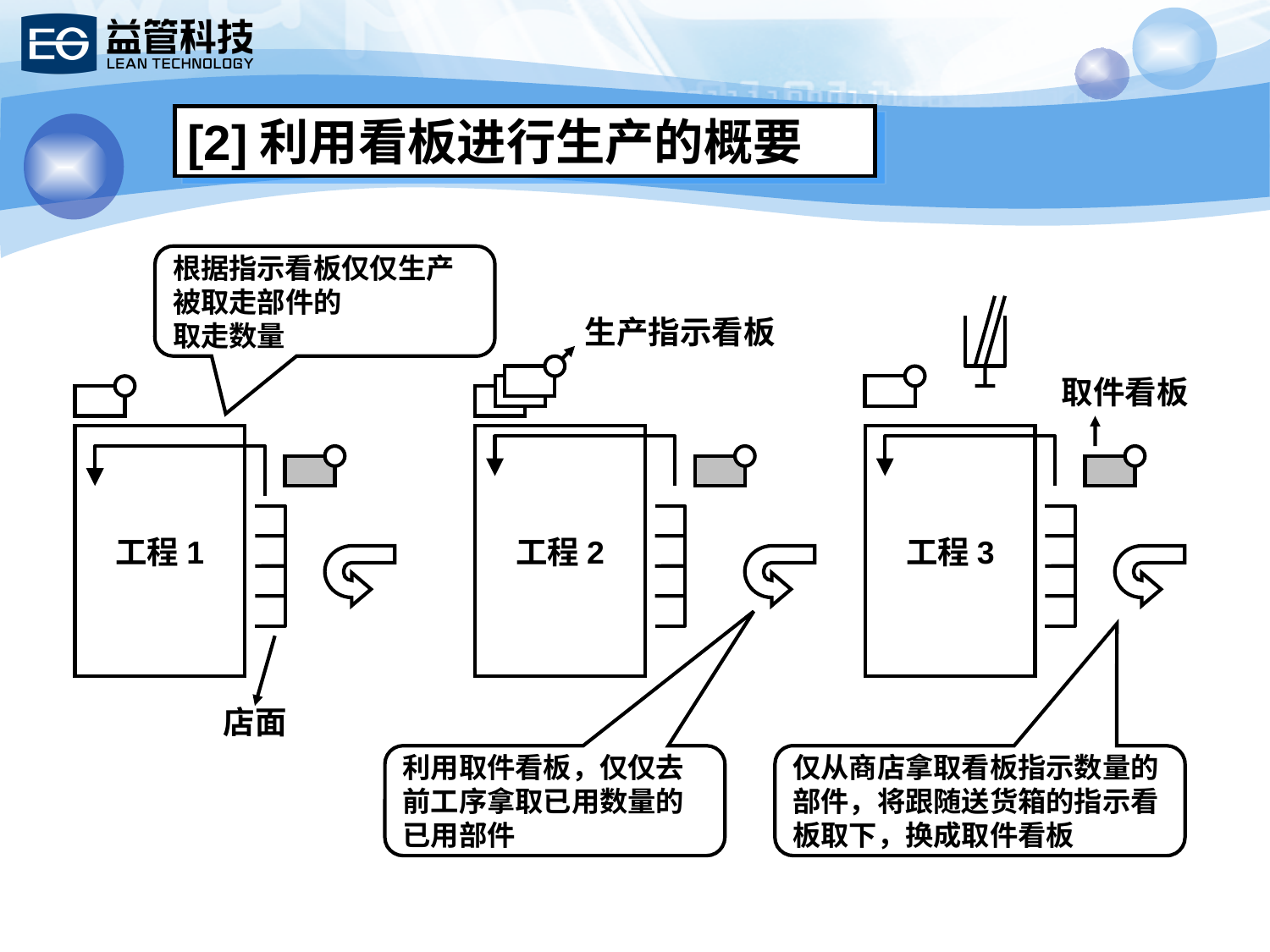

[2]利用看板进行生产的概要
根据指示看板仅仅生产
被取走部件的
取走数量

生产指示看板

取件看板

工程1
工程2
工程3

店面
利用取件看板，仅仅去前工序拿取已用数量的已用部件
仅从商店拿取看板指示数量的部件，将跟随送货箱的指示看板取下，换成取件看板